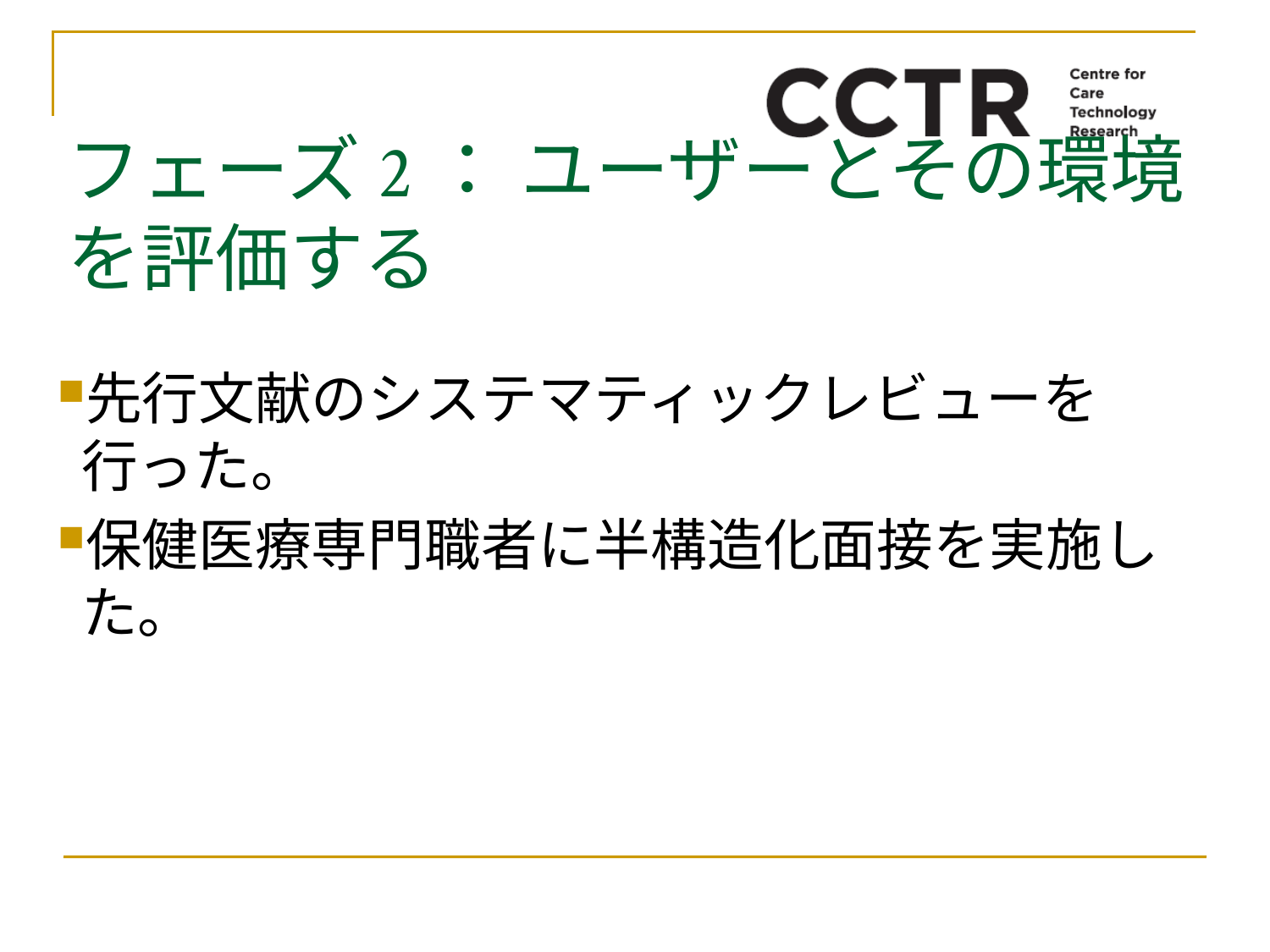

# フェーズ2： ユーザーとその環境を評価する
先行文献のシステマティックレビューを行った。
保健医療専門職者に半構造化面接を実施した。